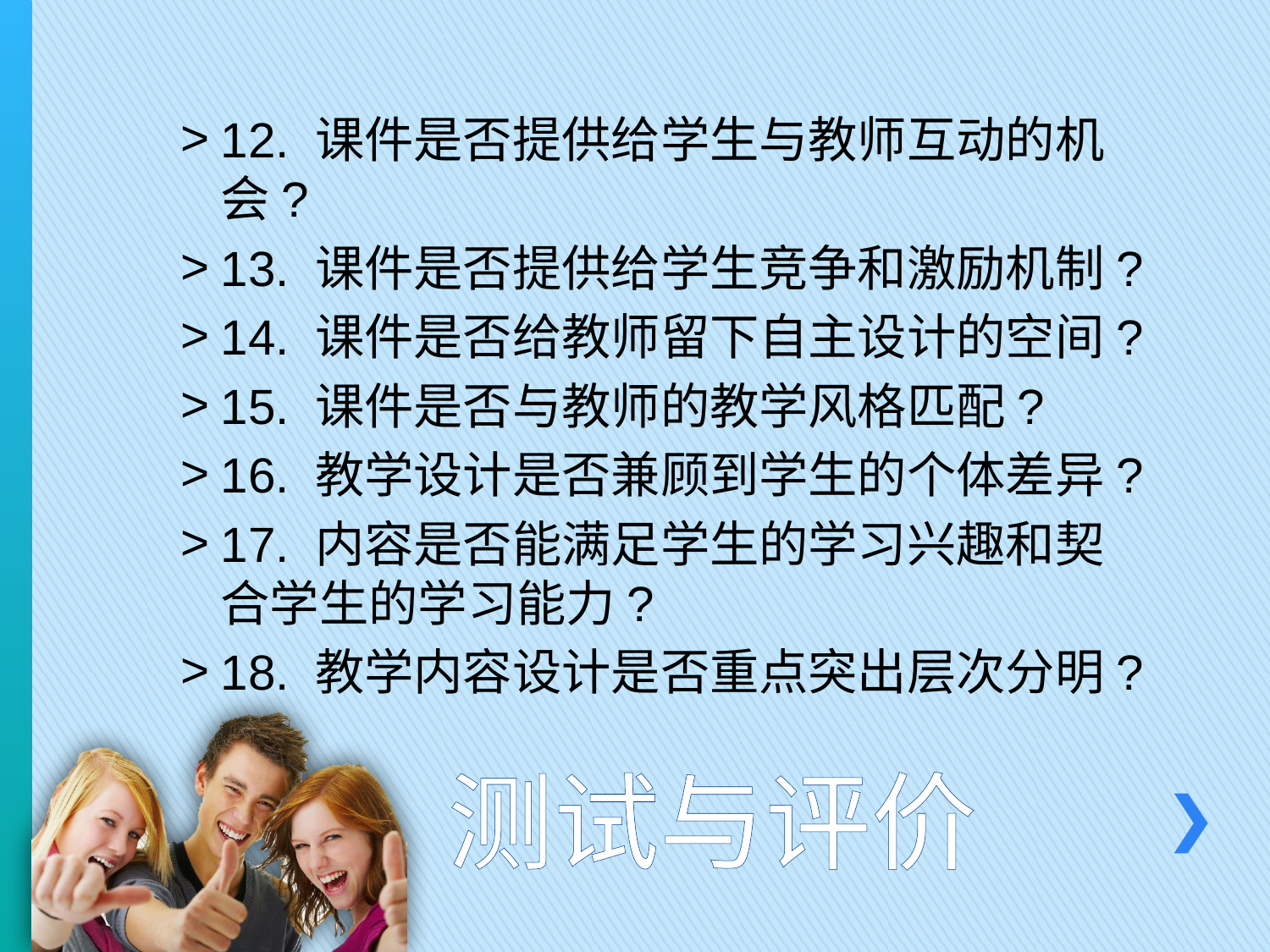

12. 课件是否提供给学生与教师互动的机会?
13. 课件是否提供给学生竞争和激励机制?
14. 课件是否给教师留下自主设计的空间?
15. 课件是否与教师的教学风格匹配?
16. 教学设计是否兼顾到学生的个体差异?
17. 内容是否能满足学生的学习兴趣和契合学生的学习能力?
18. 教学内容设计是否重点突出层次分明?

# 测试与评价